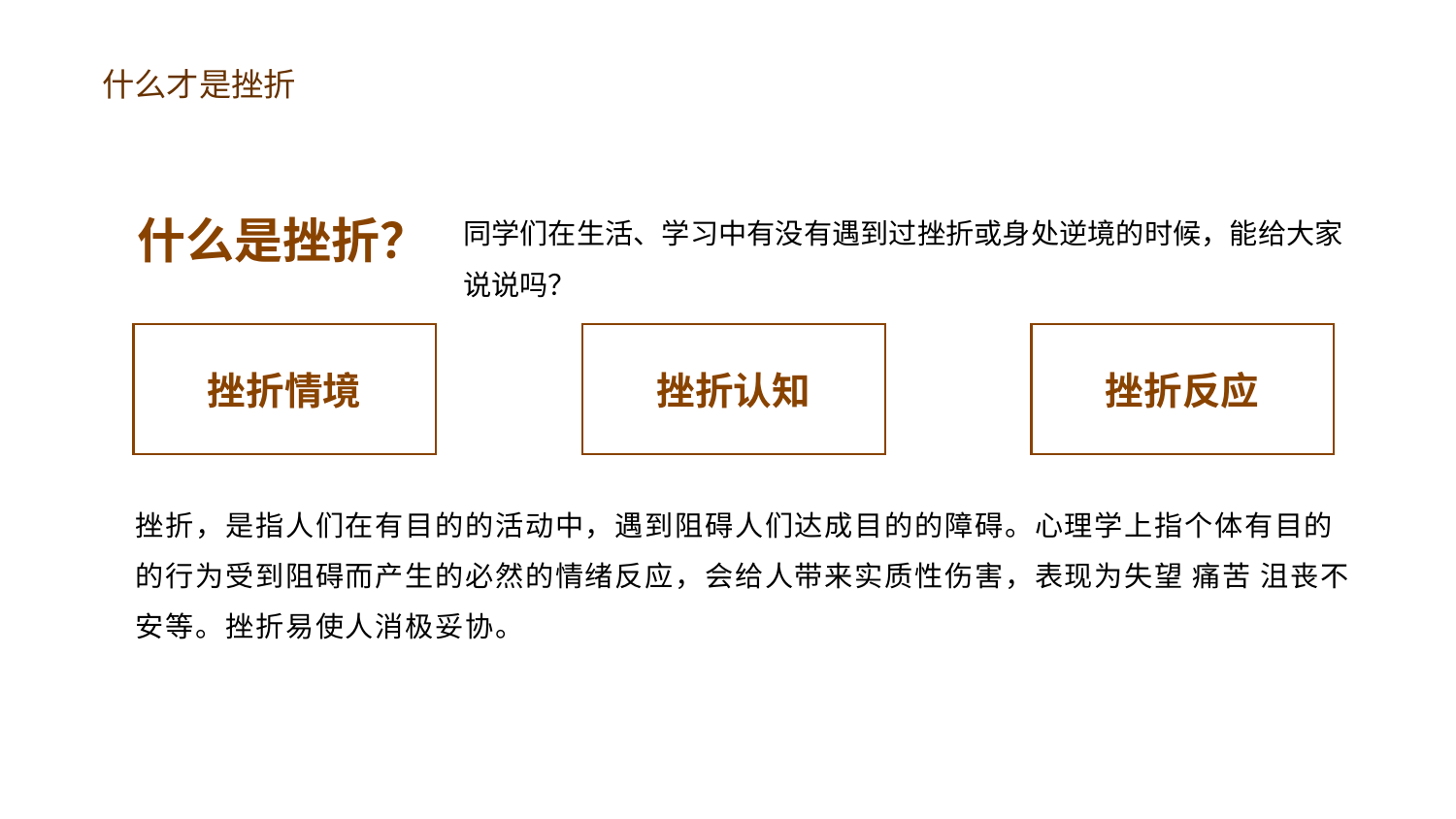

同学们在生活、学习中有没有遇到过挫折或身处逆境的时候，能给大家说说吗？
什么是挫折？
挫折情境
挫折认知
挫折反应
挫折，是指人们在有目的的活动中，遇到阻碍人们达成目的的障碍。心理学上指个体有目的的行为受到阻碍而产生的必然的情绪反应，会给人带来实质性伤害，表现为失望 痛苦 沮丧不安等。挫折易使人消极妥协。